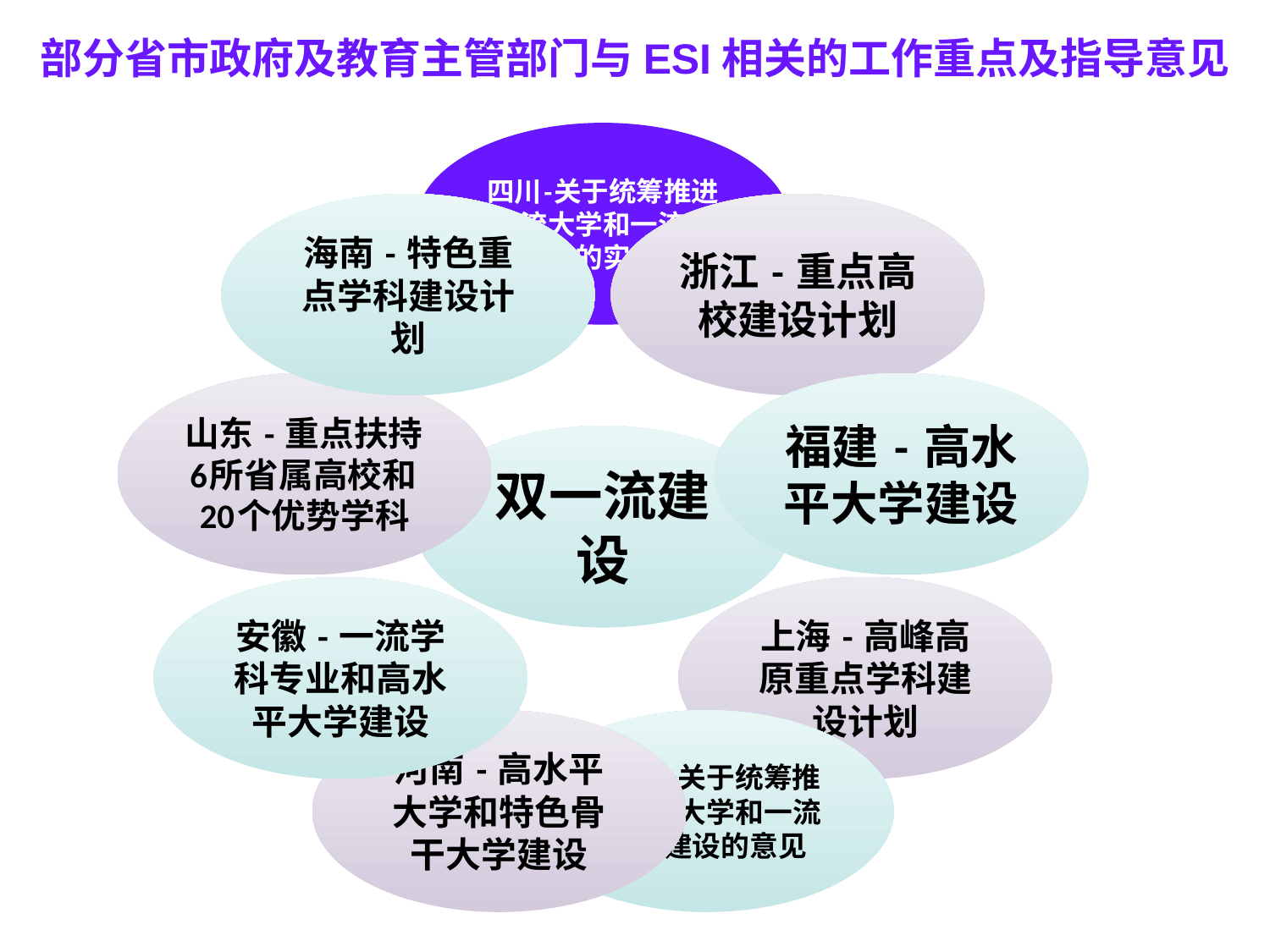

# 部分省市政府及教育主管部门与ESI相关的工作重点及指导意见
双一流建设
浙江 - 重点高校建设计划
福建 - 高水平大学建设
山东 - 重点扶持6所省属高校和20个优势学科